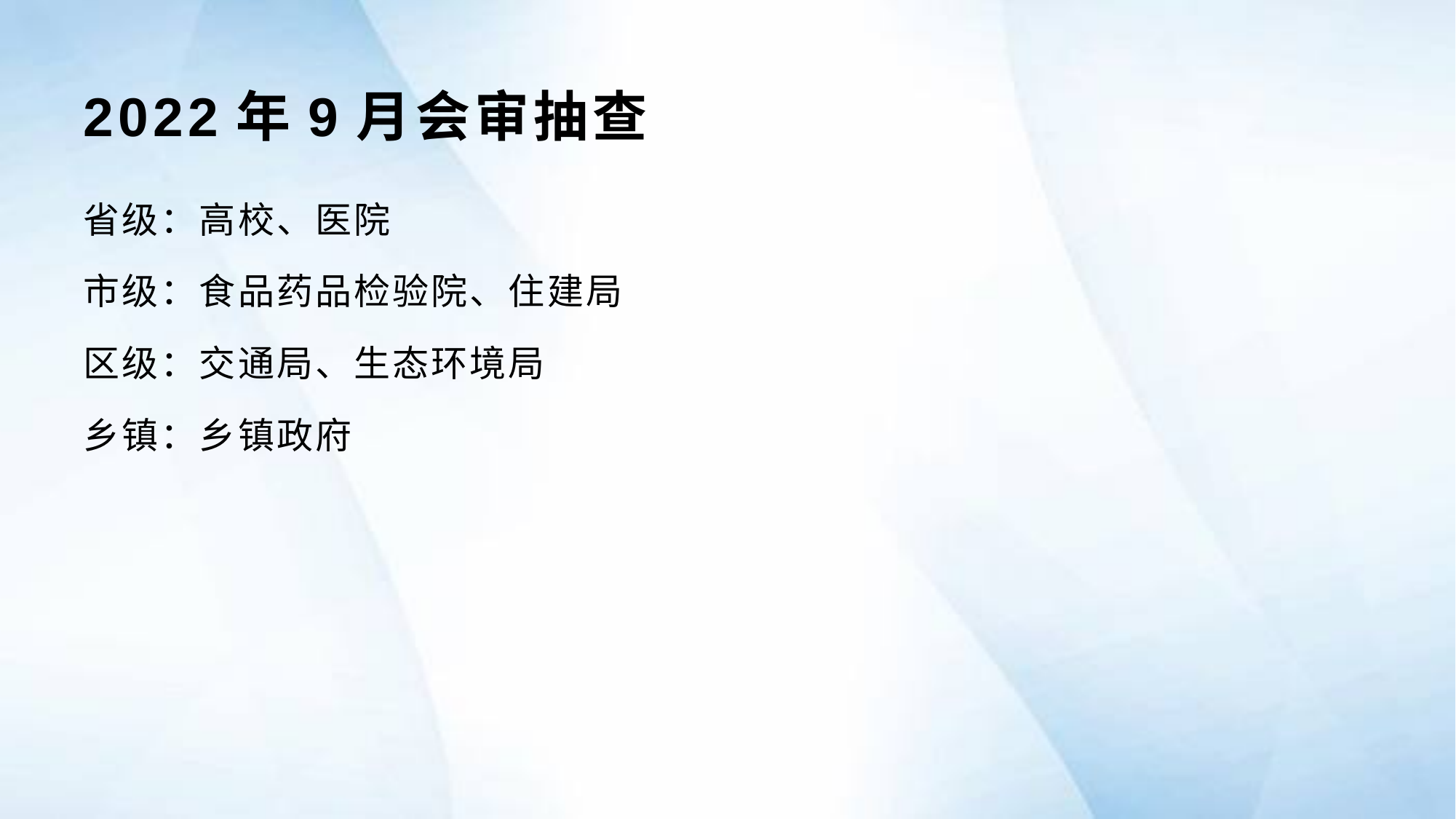

# 2022年9月会审抽查
省级：高校、医院
市级：食品药品检验院、住建局
区级：交通局、生态环境局
乡镇：乡镇政府

67